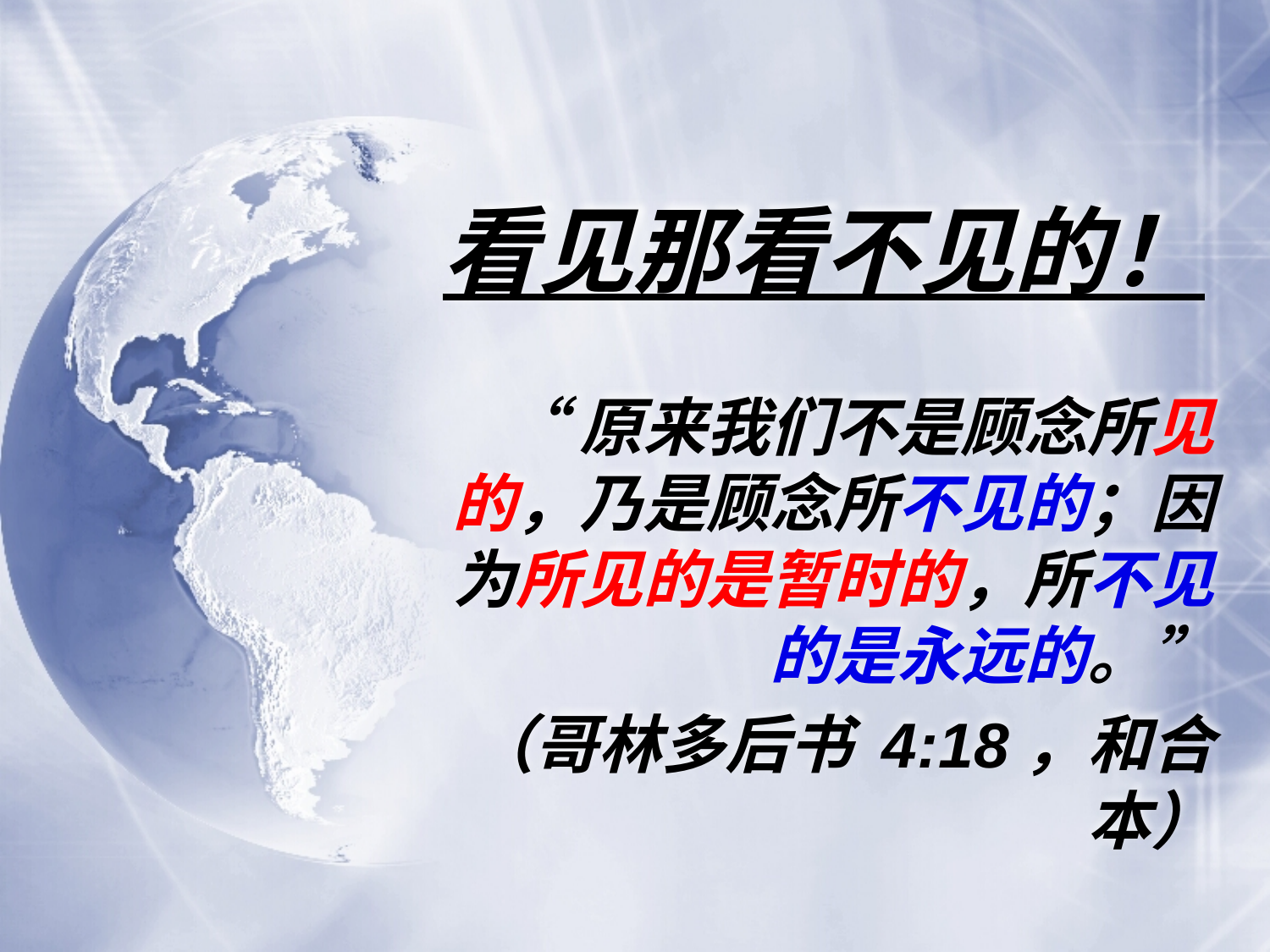

# 看见那看不见的！
“原来我们不是顾念所见的，乃是顾念所不见的；因为所见的是暂时的，所不见的是永远的。”
（哥林多后书 4:18，和合本）